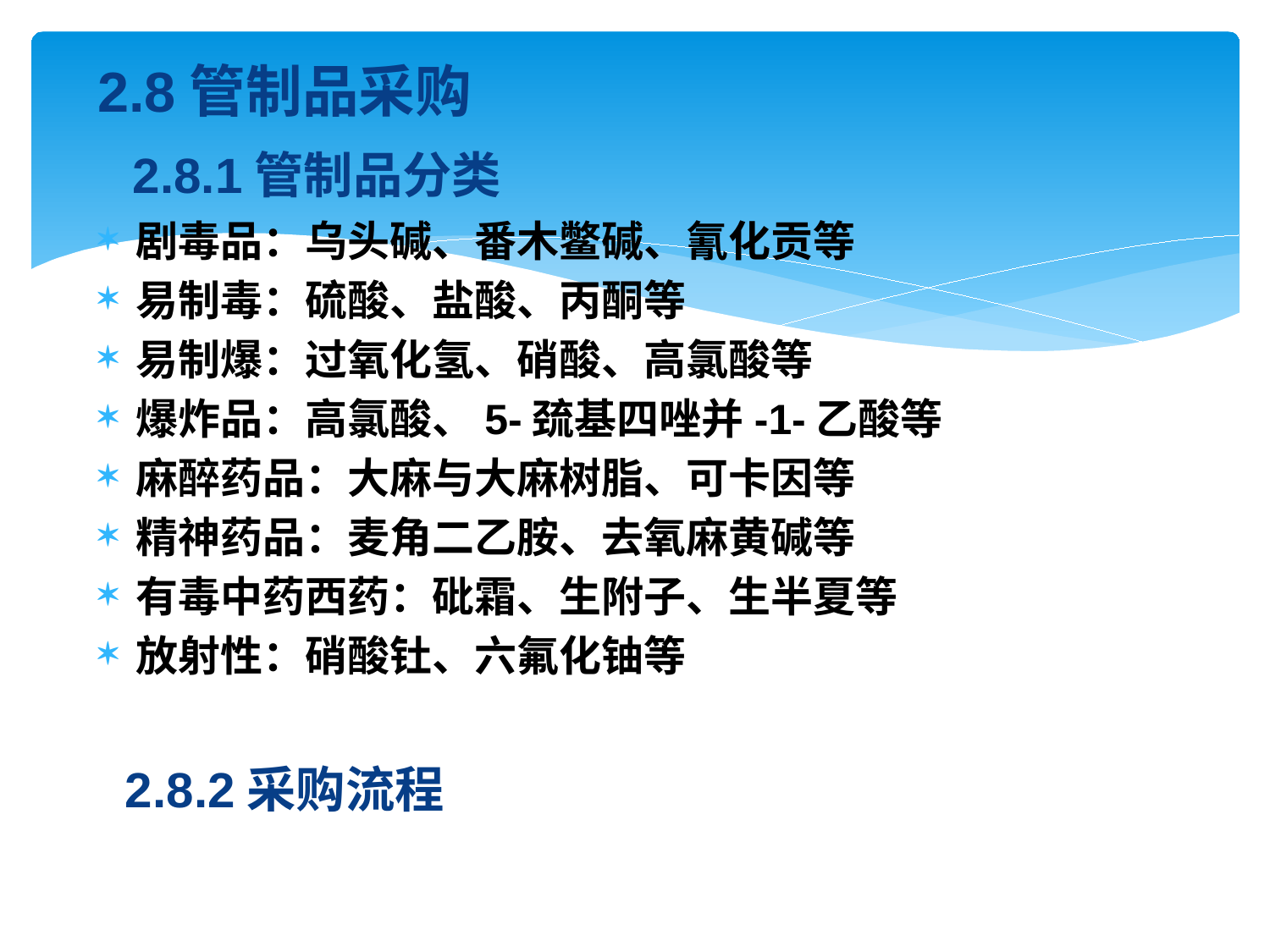

2.8管制品采购
  2.8.1管制品分类
剧毒品：乌头碱、番木鳖碱、氰化贡等
易制毒：硫酸、盐酸、丙酮等
易制爆：过氧化氢、硝酸、高氯酸等
爆炸品：高氯酸、5-巯基四唑并-1-乙酸等
麻醉药品：大麻与大麻树脂、可卡因等
精神药品：麦角二乙胺、去氧麻黄碱等
有毒中药西药：砒霜、生附子、生半夏等
放射性：硝酸钍、六氟化铀等

  2.8.2采购流程